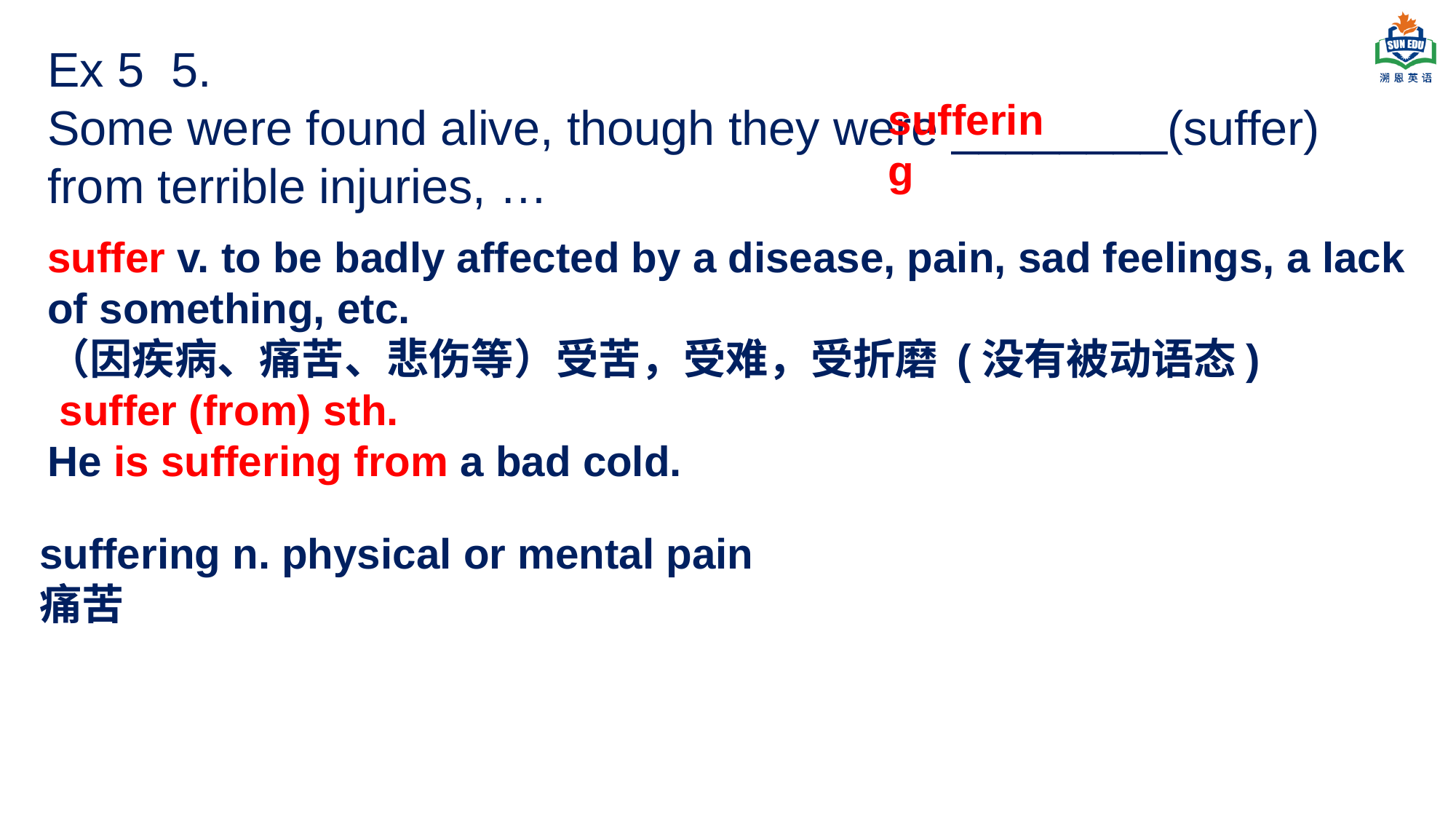

Ex 5  5.
Some were found alive, though they were ________(suffer) from terrible injuries, …
suffering
suffer v. to be badly affected by a disease, pain, sad feelings, a lack of something, etc.
（因疾病、痛苦、悲伤等）受苦，受难，受折磨 (没有被动语态)
 suffer (from) sth.
He is suffering from a bad cold.
suffering n. physical or mental pain 痛苦